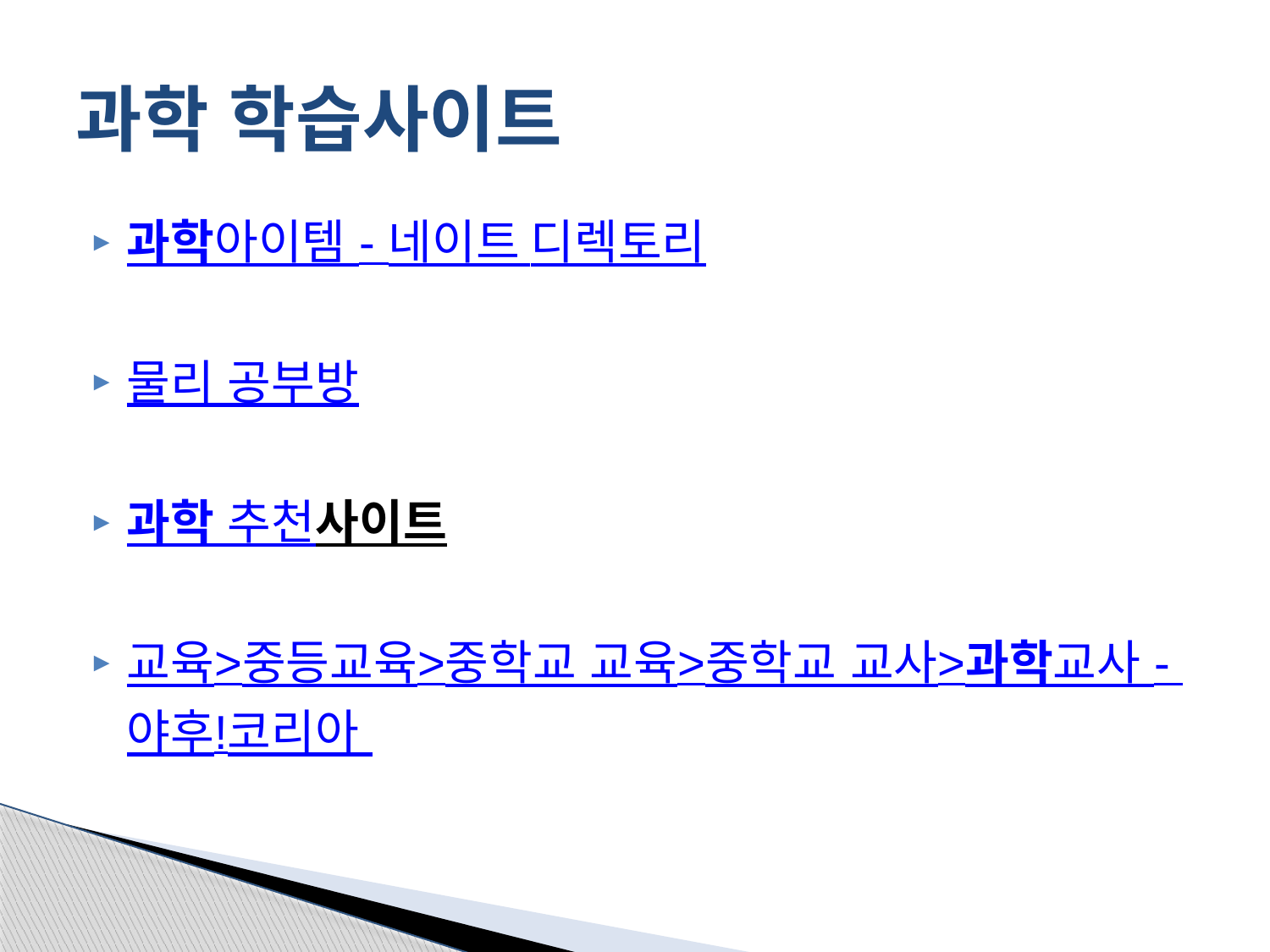

# 과학 학습사이트
과학아이템 - 네이트 디렉토리

물리 공부방

과학 추천사이트

교육>중등교육>중학교 교육>중학교 교사>과학교사 - 야후!코리아